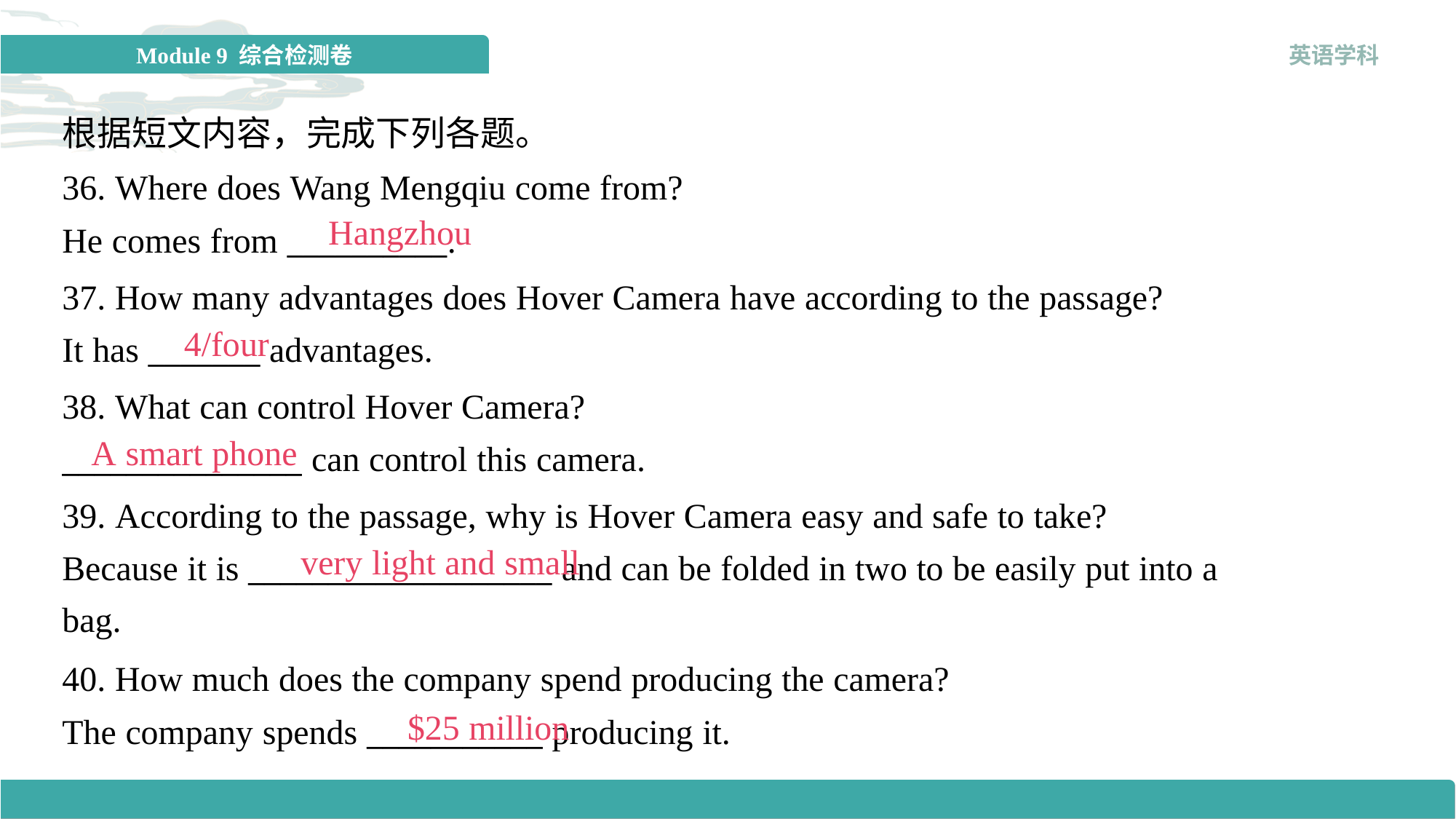

根据短文内容，完成下列各题。
36. Where does Wang Mengqiu come from?
He comes from __________.
Hangzhou
37. How many advantages does Hover Camera have according to the passage?
It has _______ advantages.
4/four
38. What can control Hover Camera?
_______________ can control this camera.
A smart phone
39. According to the passage, why is Hover Camera easy and safe to take?
Because it is ___________________ and can be folded in two to be easily put into a
bag.
very light and small
40. How much does the company spend producing the camera?
The company spends ___________ producing it.
$25 million